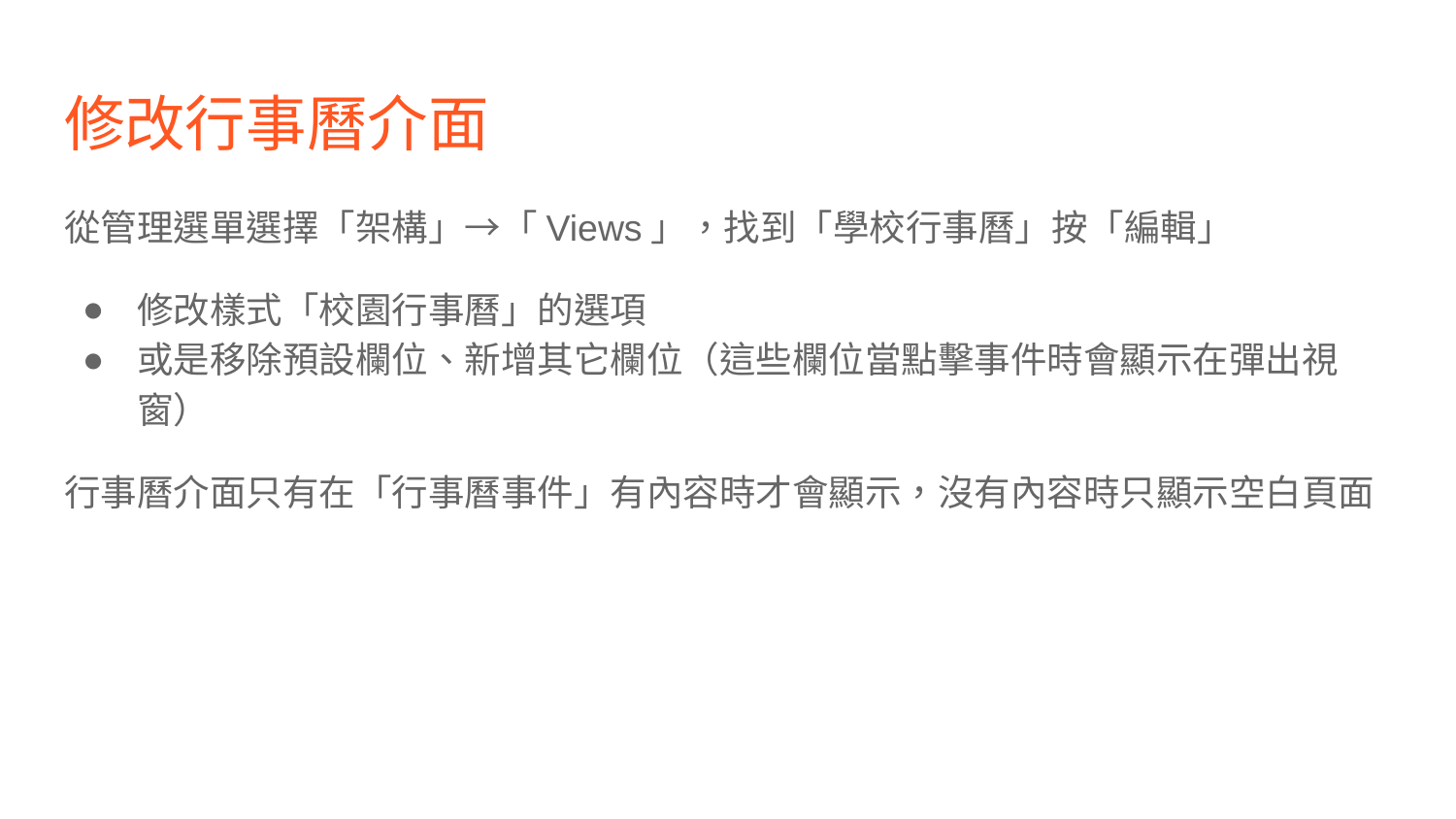

# 修改行事曆介面
從管理選單選擇「架構」→「Views」，找到「學校行事曆」按「編輯」
修改樣式「校園行事曆」的選項
或是移除預設欄位、新增其它欄位（這些欄位當點擊事件時會顯示在彈出視窗）
行事曆介面只有在「行事曆事件」有內容時才會顯示，沒有內容時只顯示空白頁面